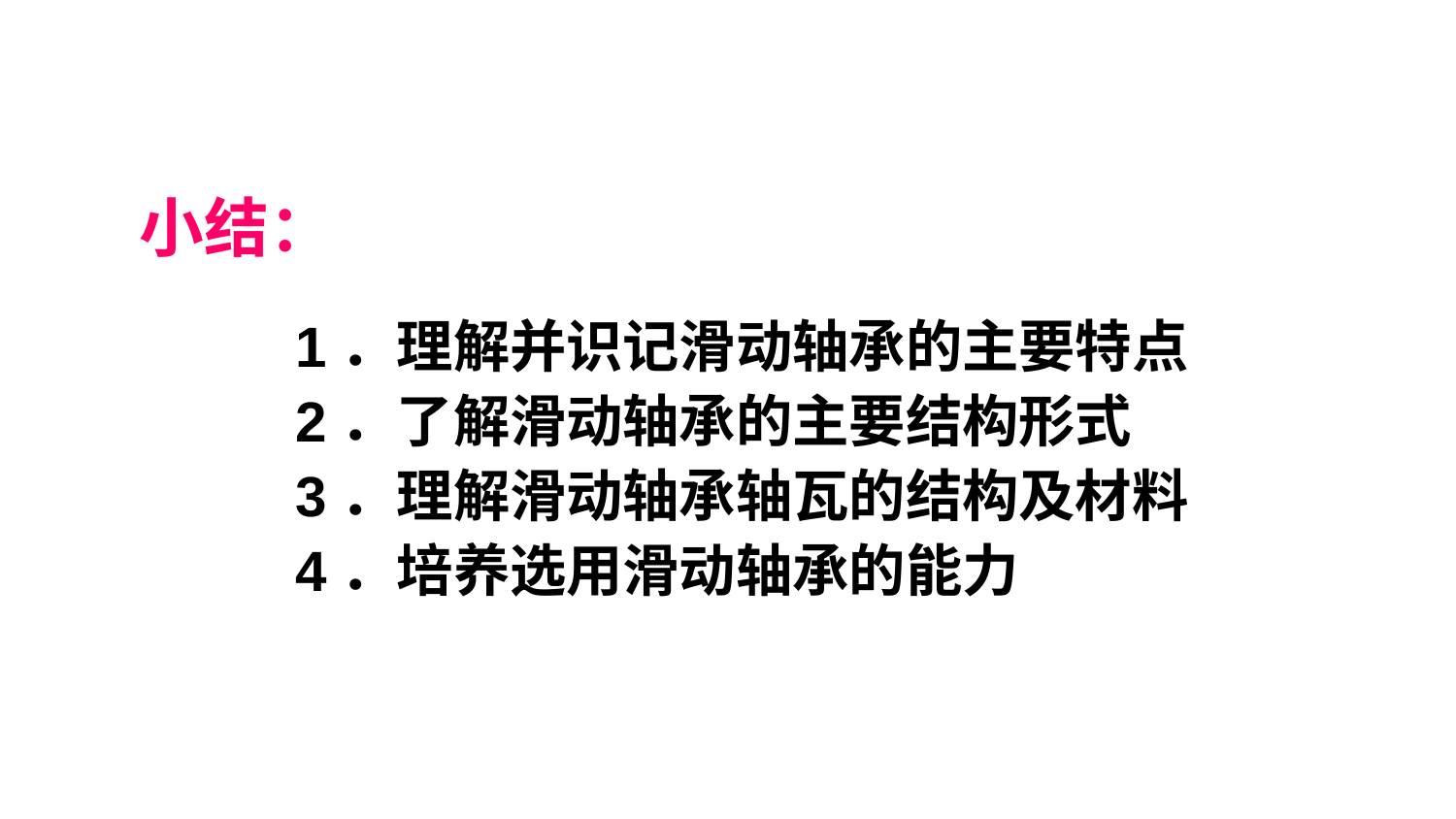

小结：
1．理解并识记滑动轴承的主要特点
2．了解滑动轴承的主要结构形式
3．理解滑动轴承轴瓦的结构及材料
4．培养选用滑动轴承的能力